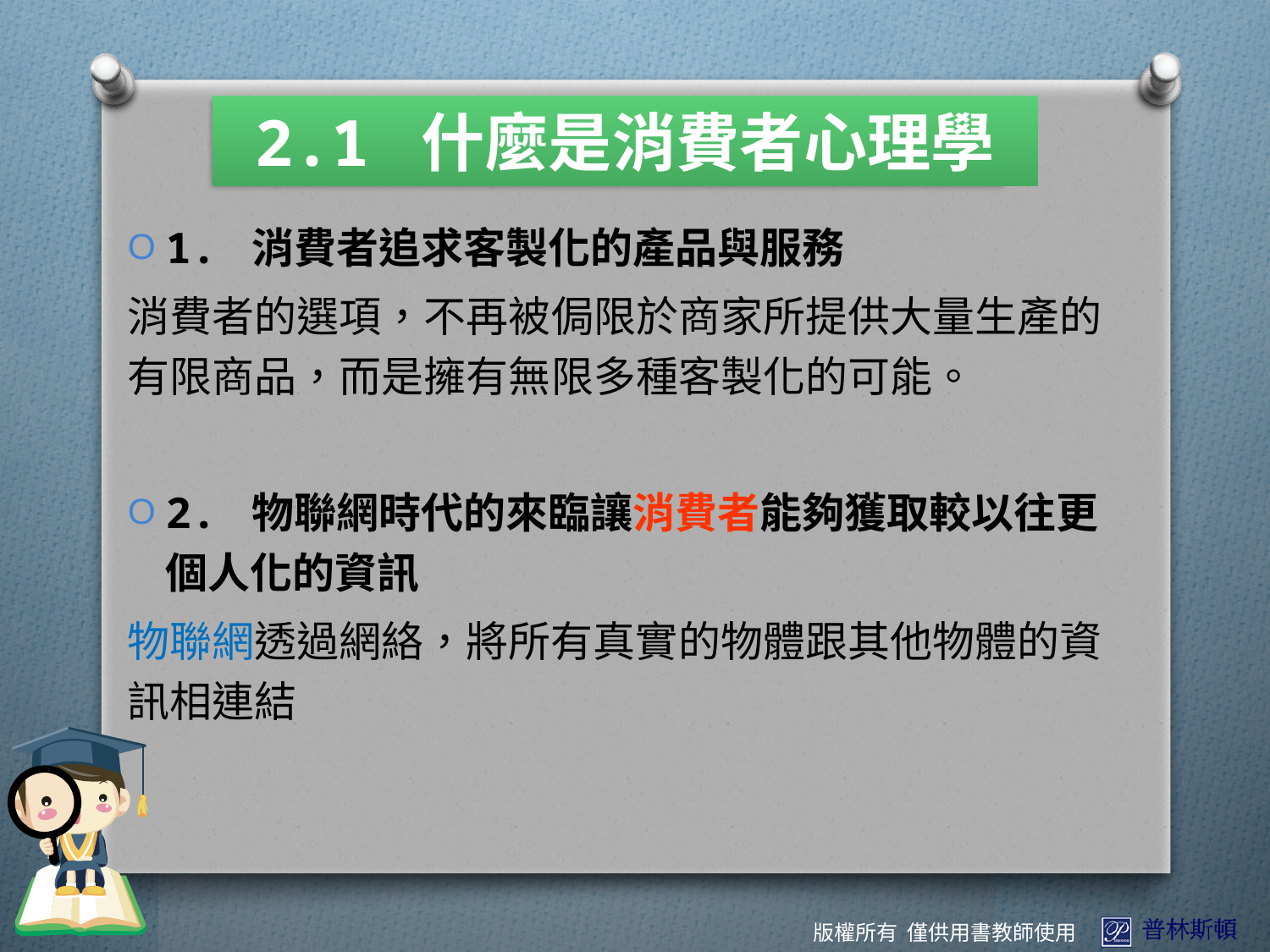

2.1 什麼是消費者心理學
1. 消費者追求客製化的產品與服務
消費者的選項，不再被侷限於商家所提供大量生產的有限商品，而是擁有無限多種客製化的可能。

2. 物聯網時代的來臨讓消費者能夠獲取較以往更個人化的資訊
物聯網透過網絡，將所有真實的物體跟其他物體的資訊相連結